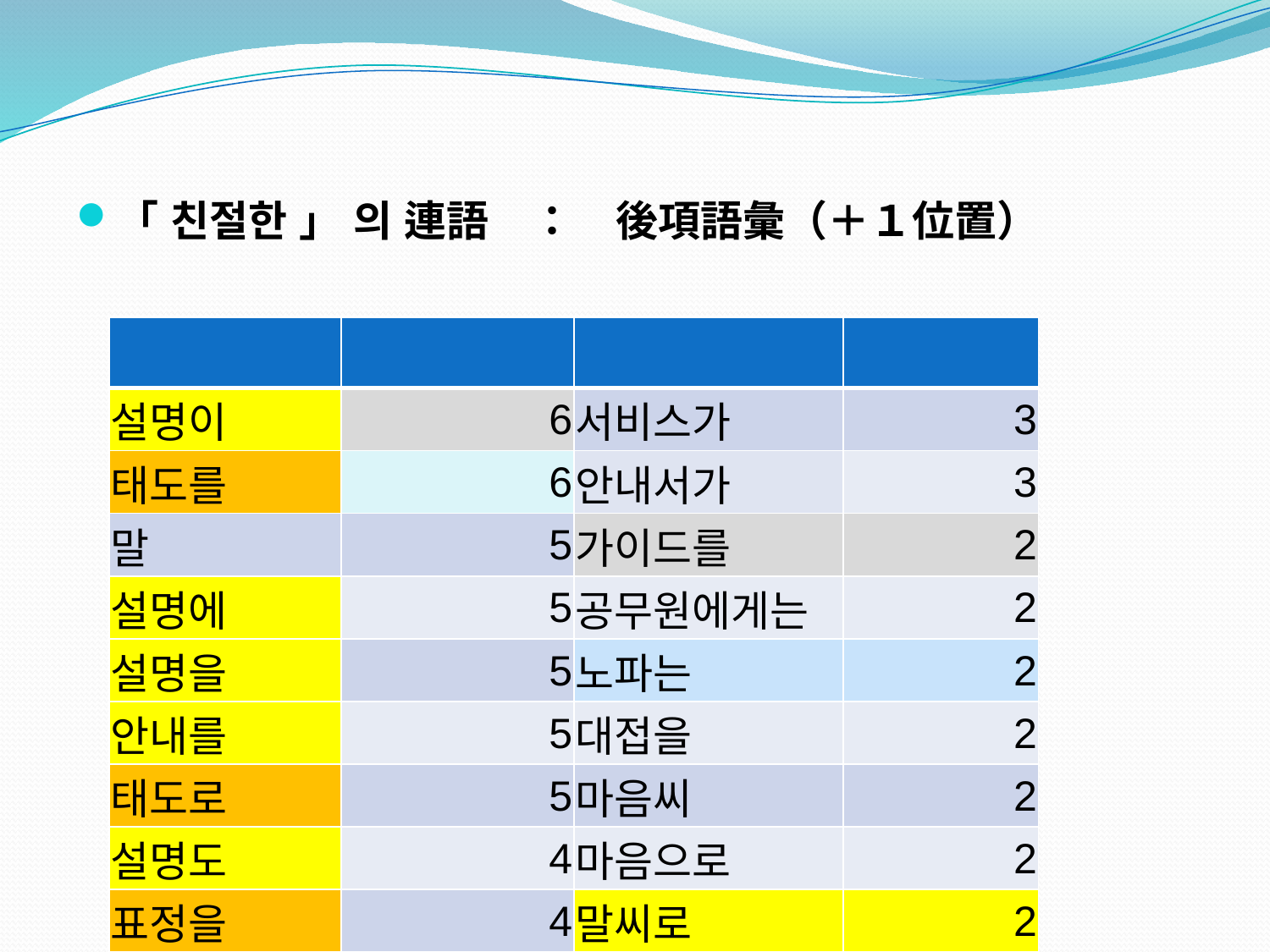

#

「 친절한 」 의 連語　：　後項語彙（＋１位置）

|  |  |  |  |
| --- | --- | --- | --- |
| 설명이 | 6 | 서비스가 | 3 |
| 태도를 | 6 | 안내서가 | 3 |
| 말 | 5 | 가이드를 | 2 |
| 설명에 | 5 | 공무원에게는 | 2 |
| 설명을 | 5 | 노파는 | 2 |
| 안내를 | 5 | 대접을 | 2 |
| 태도로 | 5 | 마음씨 | 2 |
| 설명도 | 4 | 마음으로 | 2 |
| 표정을 | 4 | 말씨로 | 2 |
| 마음이 | 3 | 말씨를 | 2 |